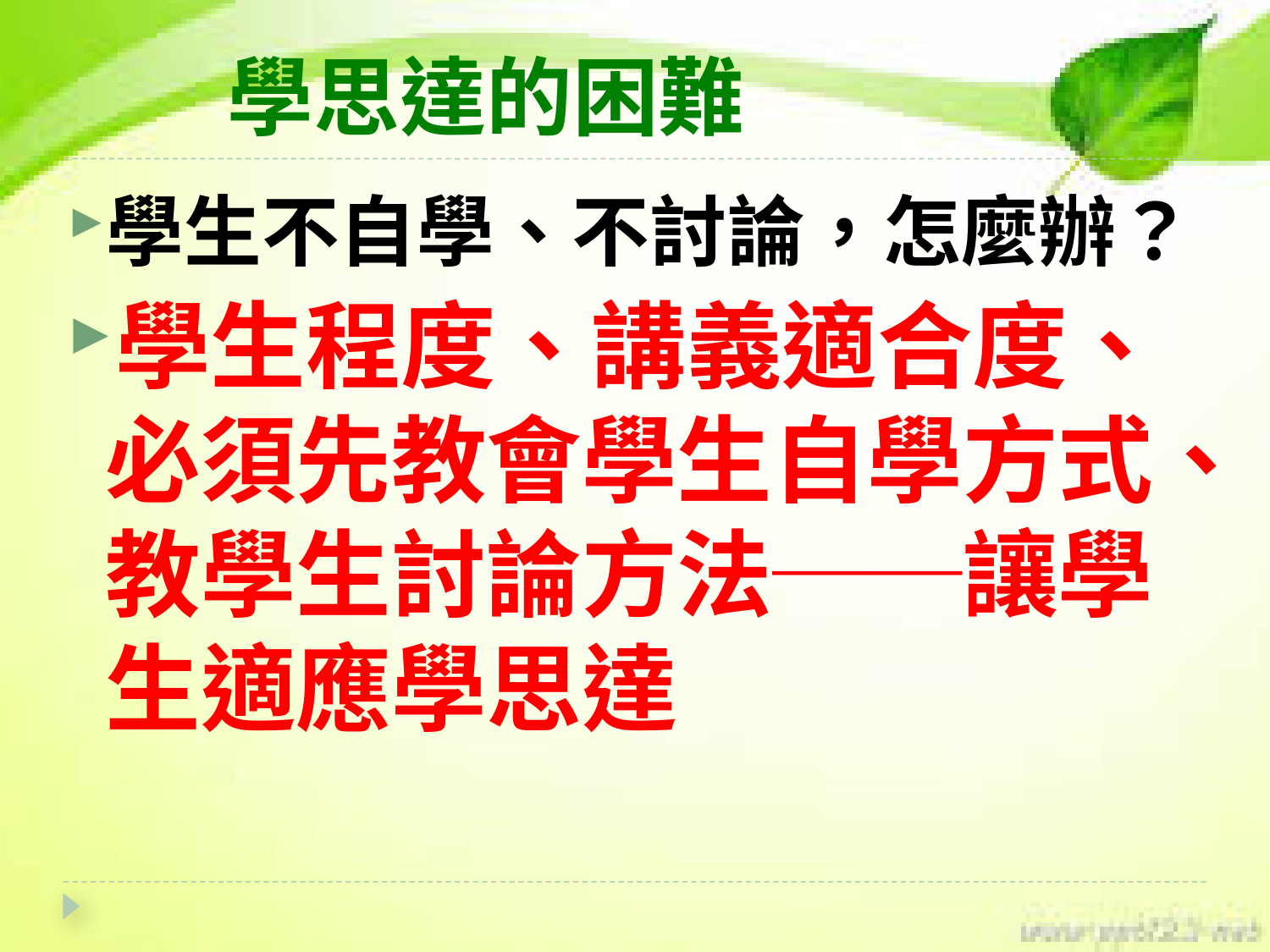

# 學思達的困難
學生不自學、不討論，怎麼辦？
學生程度、講義適合度、必須先教會學生自學方式、教學生討論方法──讓學生適應學思達